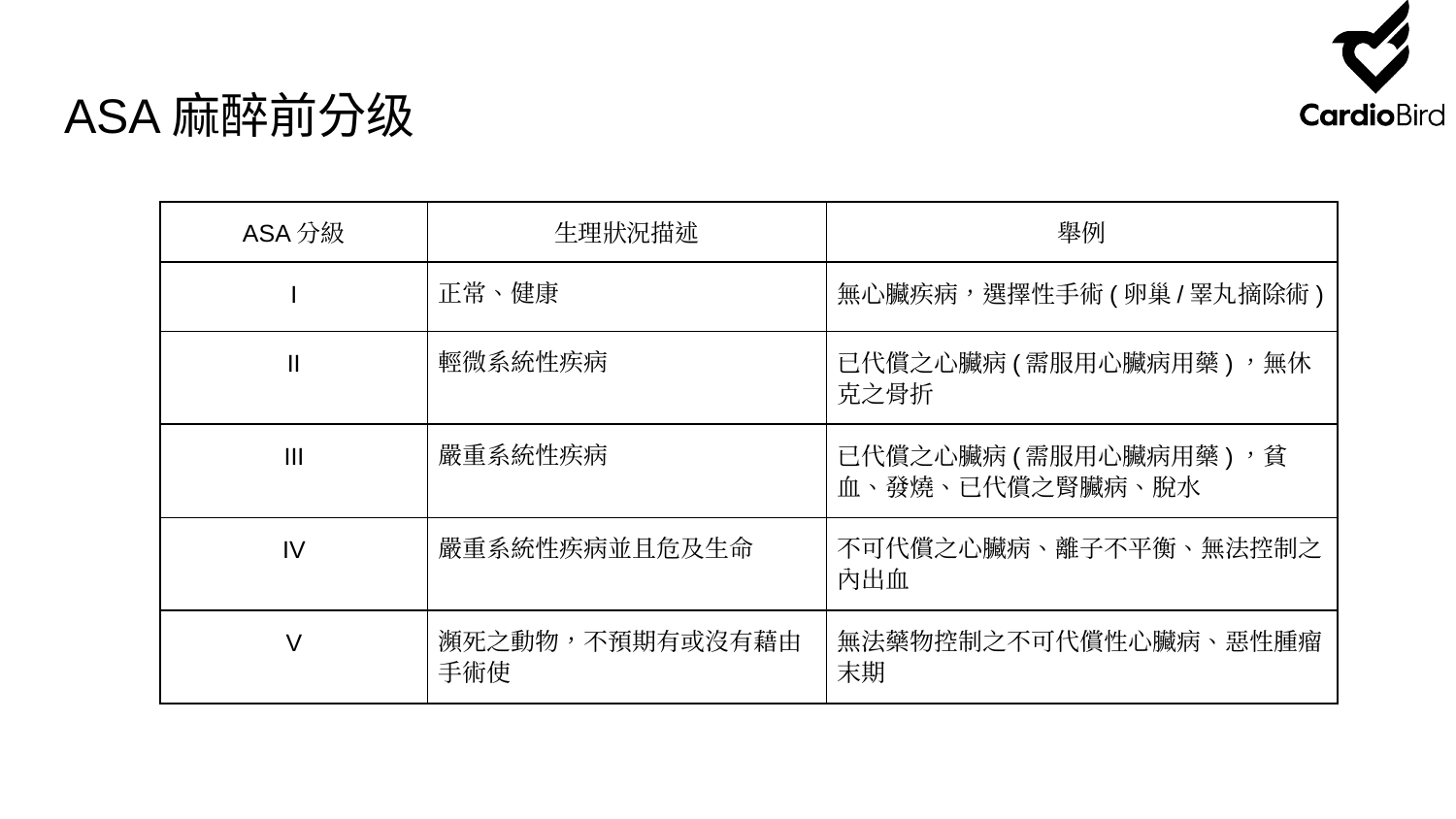

# ASA麻醉前分级
| ASA分級 | 生理狀況描述 | 舉例 |
| --- | --- | --- |
| I | 正常、健康 | 無心臟疾病，選擇性手術(卵巢/睪丸摘除術) |
| II | 輕微系統性疾病 | 已代償之心臟病(需服用心臟病用藥)，無休克之骨折 |
| III | 嚴重系統性疾病 | 已代償之心臟病(需服用心臟病用藥)，貧血、發燒、已代償之腎臟病、脫水 |
| IV | 嚴重系統性疾病並且危及生命 | 不可代償之心臟病、離子不平衡、無法控制之內出血 |
| V | 瀕死之動物，不預期有或沒有藉由手術使 | 無法藥物控制之不可代償性心臟病、惡性腫瘤末期 |